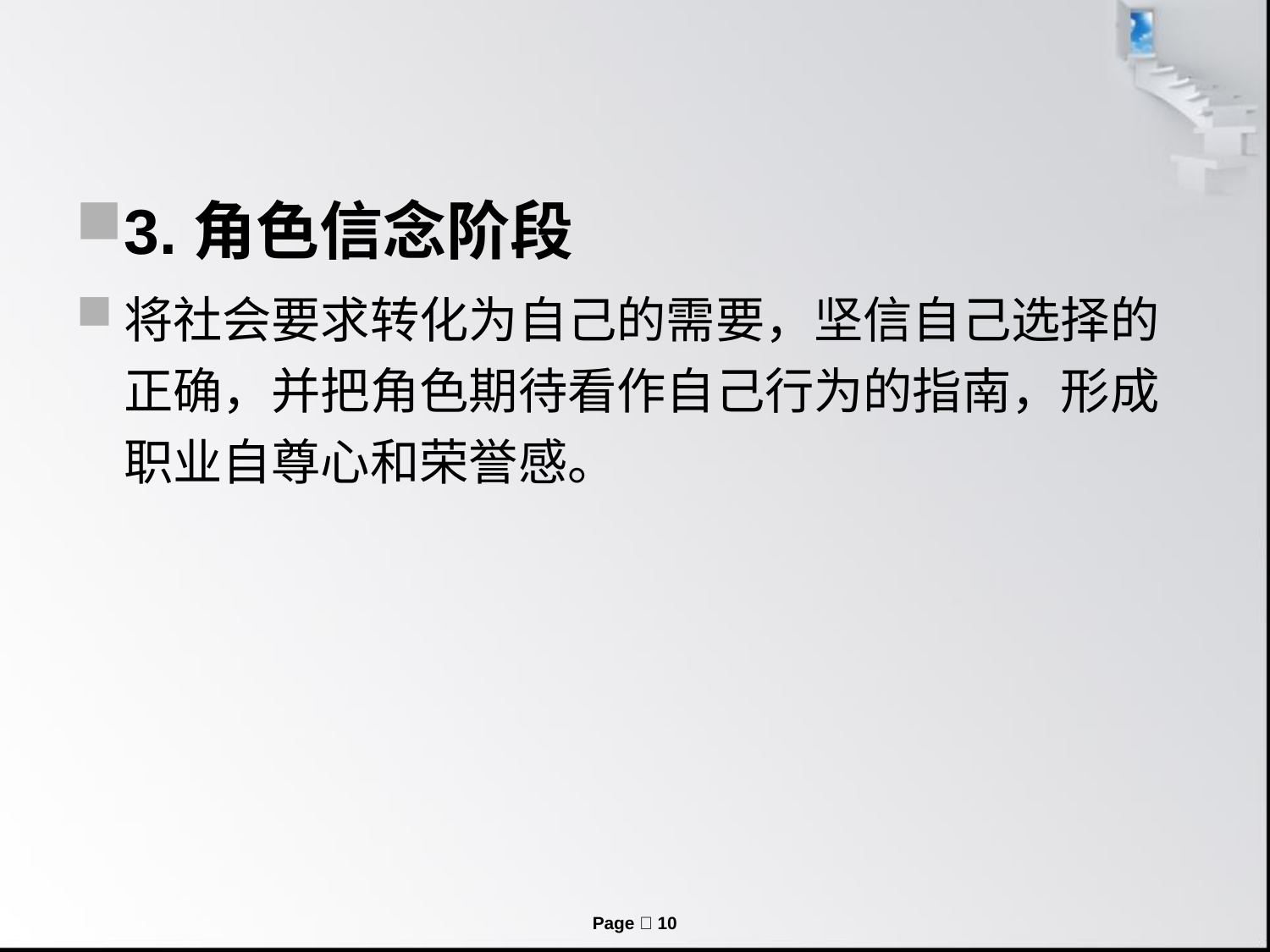

3.角色信念阶段
将社会要求转化为自己的需要，坚信自己选择的正确，并把角色期待看作自己行为的指南，形成职业自尊心和荣誉感。